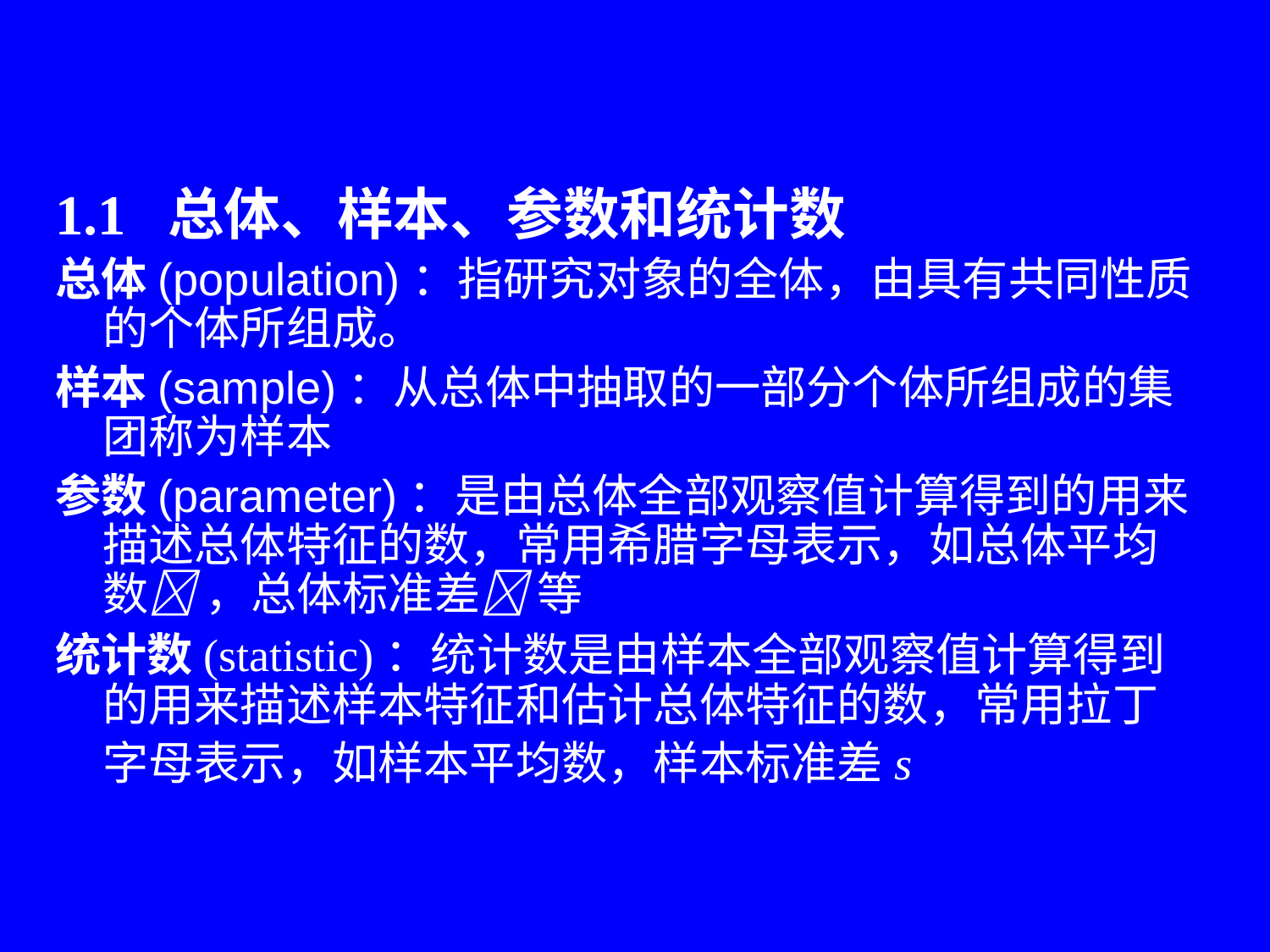

#
1.1  总体、样本、参数和统计数
总体(population)：指研究对象的全体，由具有共同性质的个体所组成。
样本(sample)：从总体中抽取的一部分个体所组成的集团称为样本
参数(parameter)：是由总体全部观察值计算得到的用来描述总体特征的数，常用希腊字母表示，如总体平均数μ ，总体标准差σ 等
统计数(statistic)：统计数是由样本全部观察值计算得到的用来描述样本特征和估计总体特征的数，常用拉丁字母表示，如样本平均数，样本标准差s